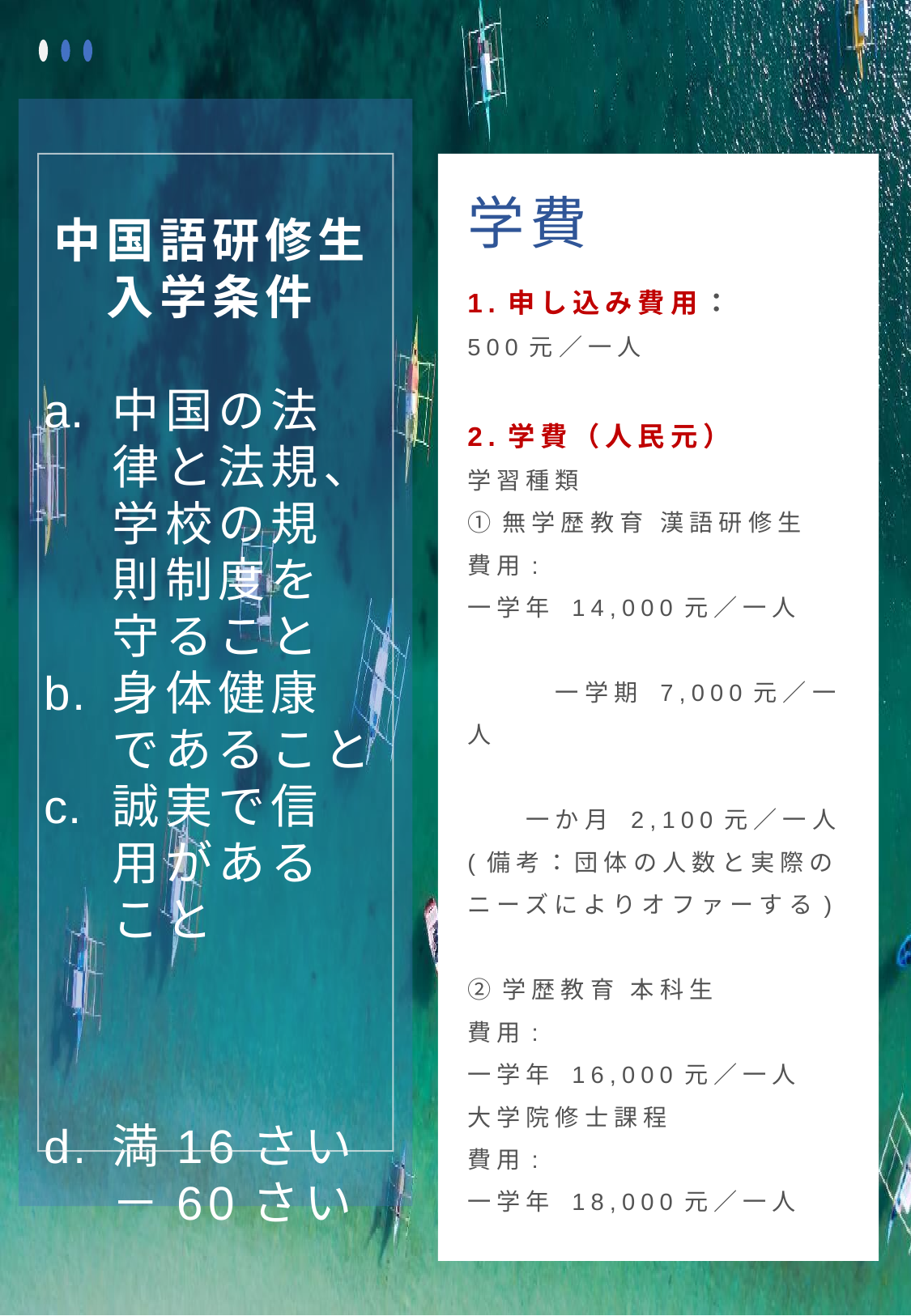

中国語研修生
入学条件

中国の法律と法規、学校の規則制度を守ること
身体健康であること
誠実で信用があること
満16さい－60さい

学費
1.申し込み費用：
500元／一人

2.学費（人民元）
学習種類
①無学歴教育 漢語研修生
費用:
一学年 14,000元／一人
　　　　　　　 　　　　　　　　一学期 7,000元／一人
　　　　　　　　　　　　　　　一か月 2,100元／一人
(備考：団体の人数と実際のニーズによりオファーする)

②学歴教育 本科生
費用:
一学年 16,000元／一人
大学院修士課程
費用:
一学年 18,000元／一人